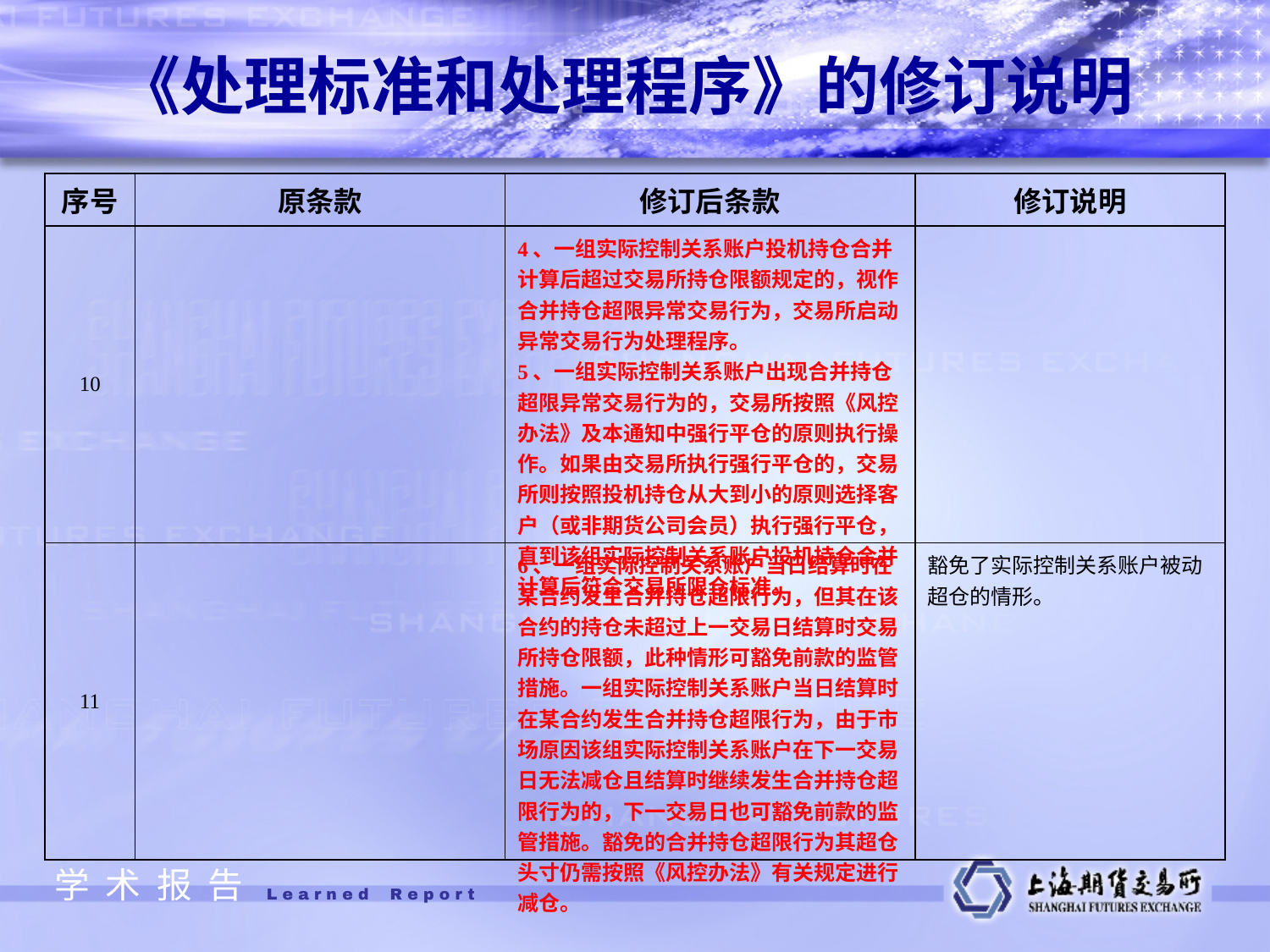

《处理标准和处理程序》的修订说明
| 序号 | 原条款 | 修订后条款 | 修订说明 |
| --- | --- | --- | --- |
| 10 |  | 4、一组实际控制关系账户投机持仓合并计算后超过交易所持仓限额规定的，视作合并持仓超限异常交易行为，交易所启动异常交易行为处理程序。 5、一组实际控制关系账户出现合并持仓超限异常交易行为的，交易所按照《风控办法》及本通知中强行平仓的原则执行操作。如果由交易所执行强行平仓的，交易所则按照投机持仓从大到小的原则选择客户（或非期货公司会员）执行强行平仓，直到该组实际控制关系账户投机持仓合并计算后符合交易所限仓标准。 |  |
| 11 |  | 6、一组实际控制关系账户当日结算时在某合约发生合并持仓超限行为，但其在该合约的持仓未超过上一交易日结算时交易所持仓限额，此种情形可豁免前款的监管措施。一组实际控制关系账户当日结算时在某合约发生合并持仓超限行为，由于市场原因该组实际控制关系账户在下一交易日无法减仓且结算时继续发生合并持仓超限行为的，下一交易日也可豁免前款的监管措施。豁免的合并持仓超限行为其超仓头寸仍需按照《风控办法》有关规定进行减仓。 | 豁免了实际控制关系账户被动超仓的情形。 |